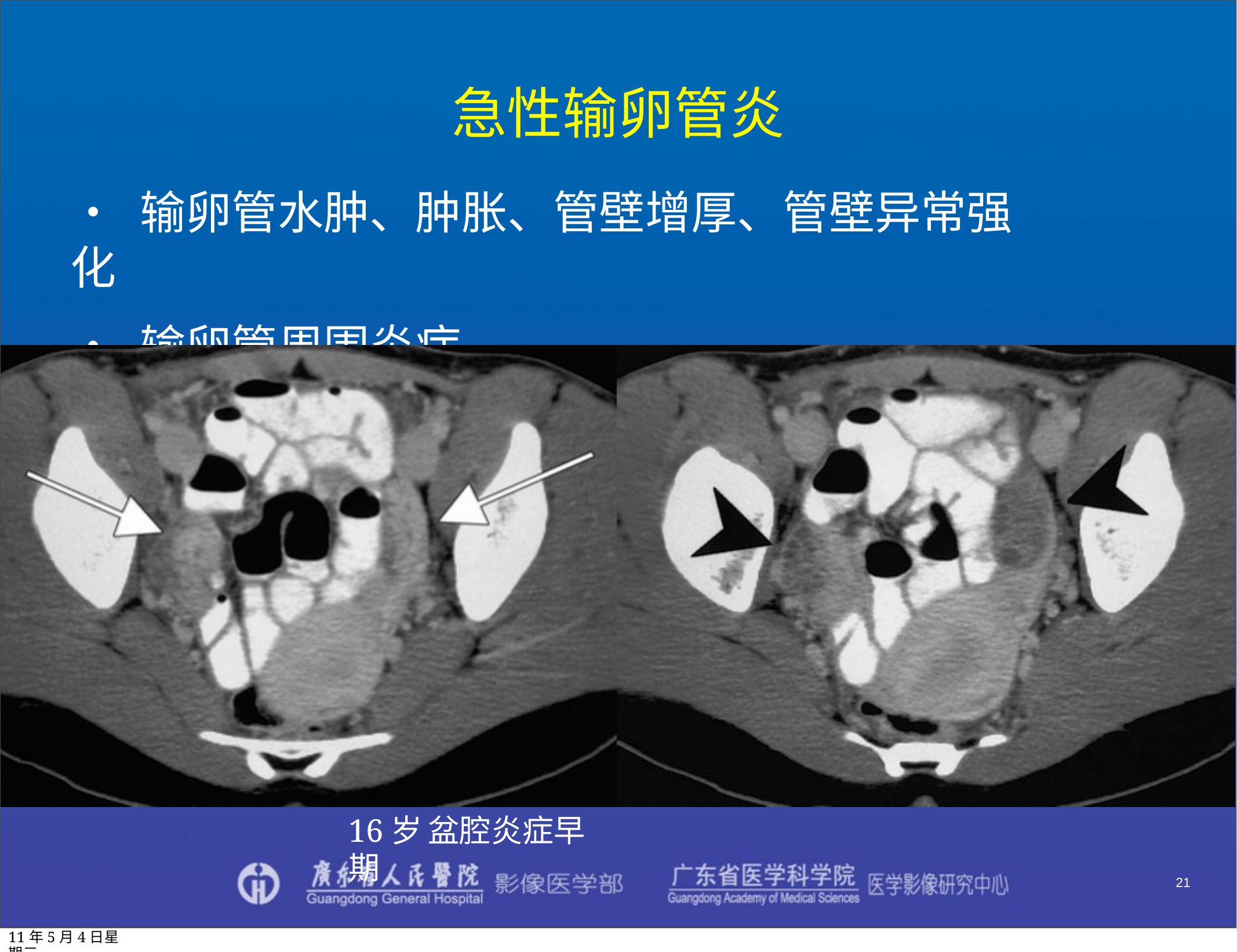

# 急性输卵管炎
• 输卵管水肿、肿胀、管壁增厚、管壁异常强化
• 输卵管周围炎症

16岁	盆腔炎症早期
21
11年5月4日星期三